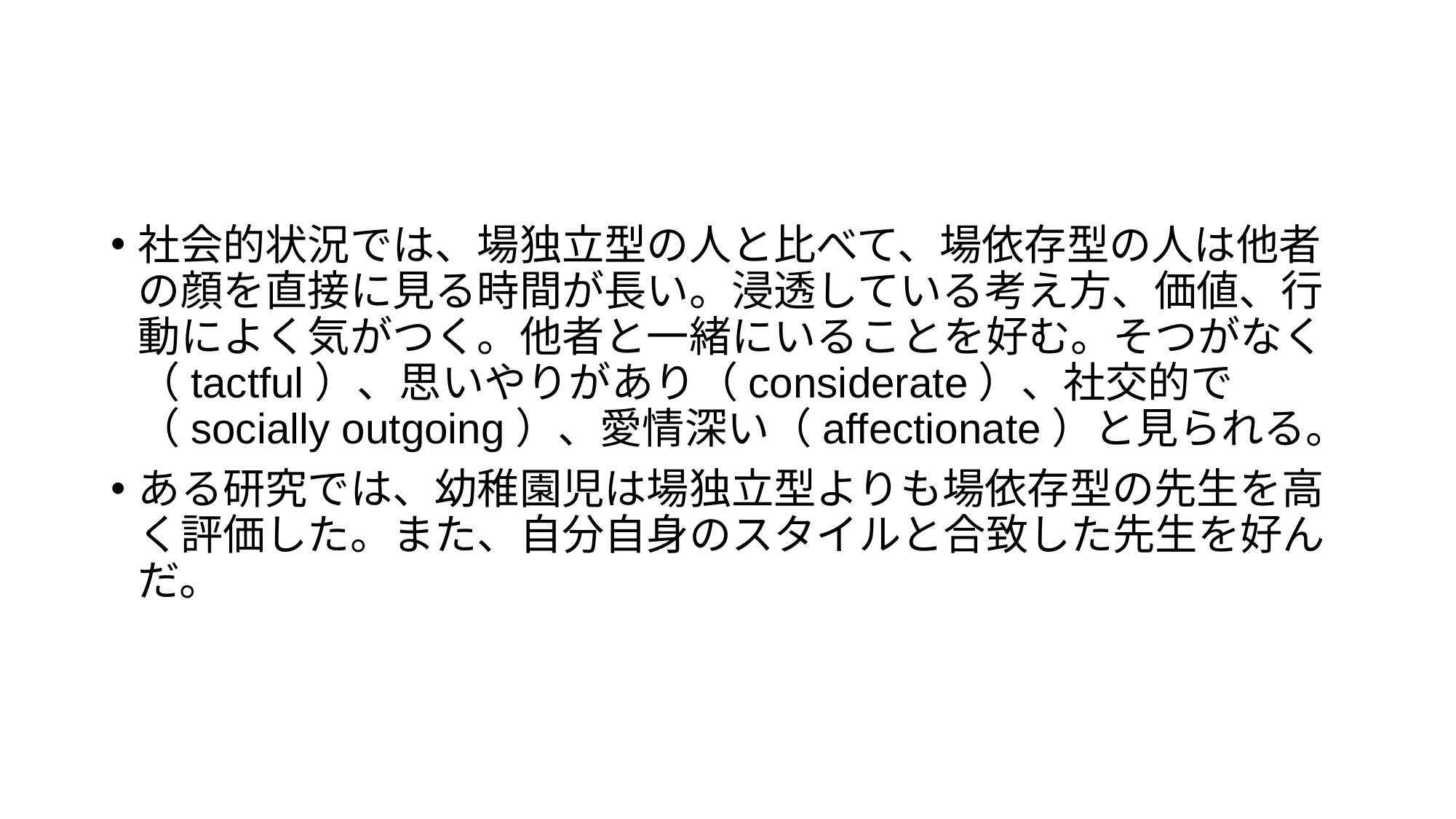

#
社会的状況では、場独立型の人と比べて、場依存型の人は他者の顔を直接に見る時間が長い。浸透している考え方、価値、行動によく気がつく。他者と一緒にいることを好む。そつがなく（tactful）、思いやりがあり（considerate）、社交的で
（socially outgoing）、愛情深い（affectionate）と見られる。
ある研究では、幼稚園児は場独立型よりも場依存型の先生を高く評価した。また、自分自身のスタイルと合致した先生を好んだ。